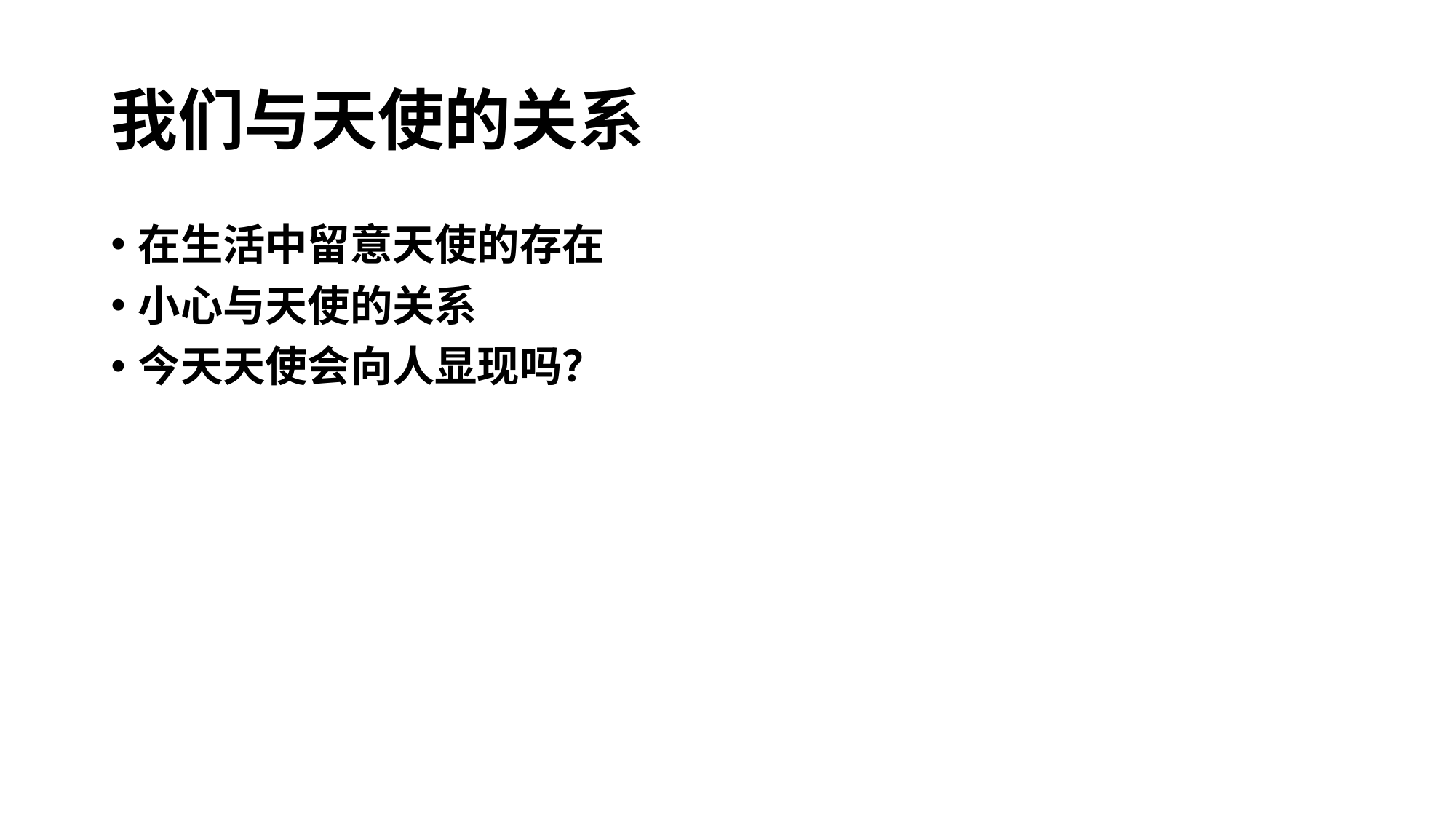

# 我们与天使的关系
在生活中留意天使的存在
小心与天使的关系
今天天使会向人显现吗？